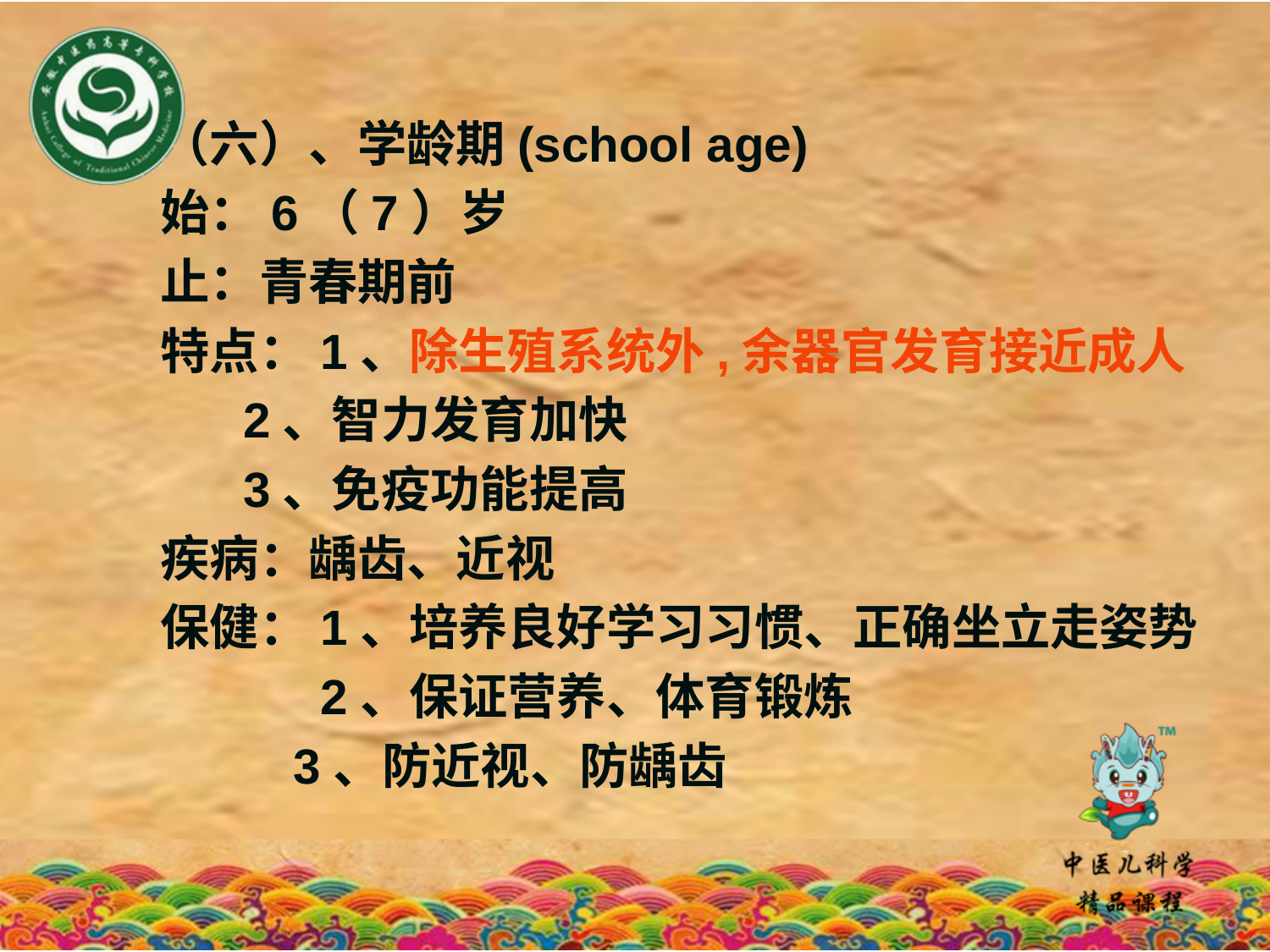

（六）、学龄期(school age)
始：6（7）岁
止：青春期前
特点：1、除生殖系统外,余器官发育接近成人
      2、智力发育加快
      3、免疫功能提高
疾病：龋齿、近视
保健：1、培养良好学习习惯、正确坐立走姿势
　　　2、保证营养、体育锻炼
　　  3、防近视、防龋齿